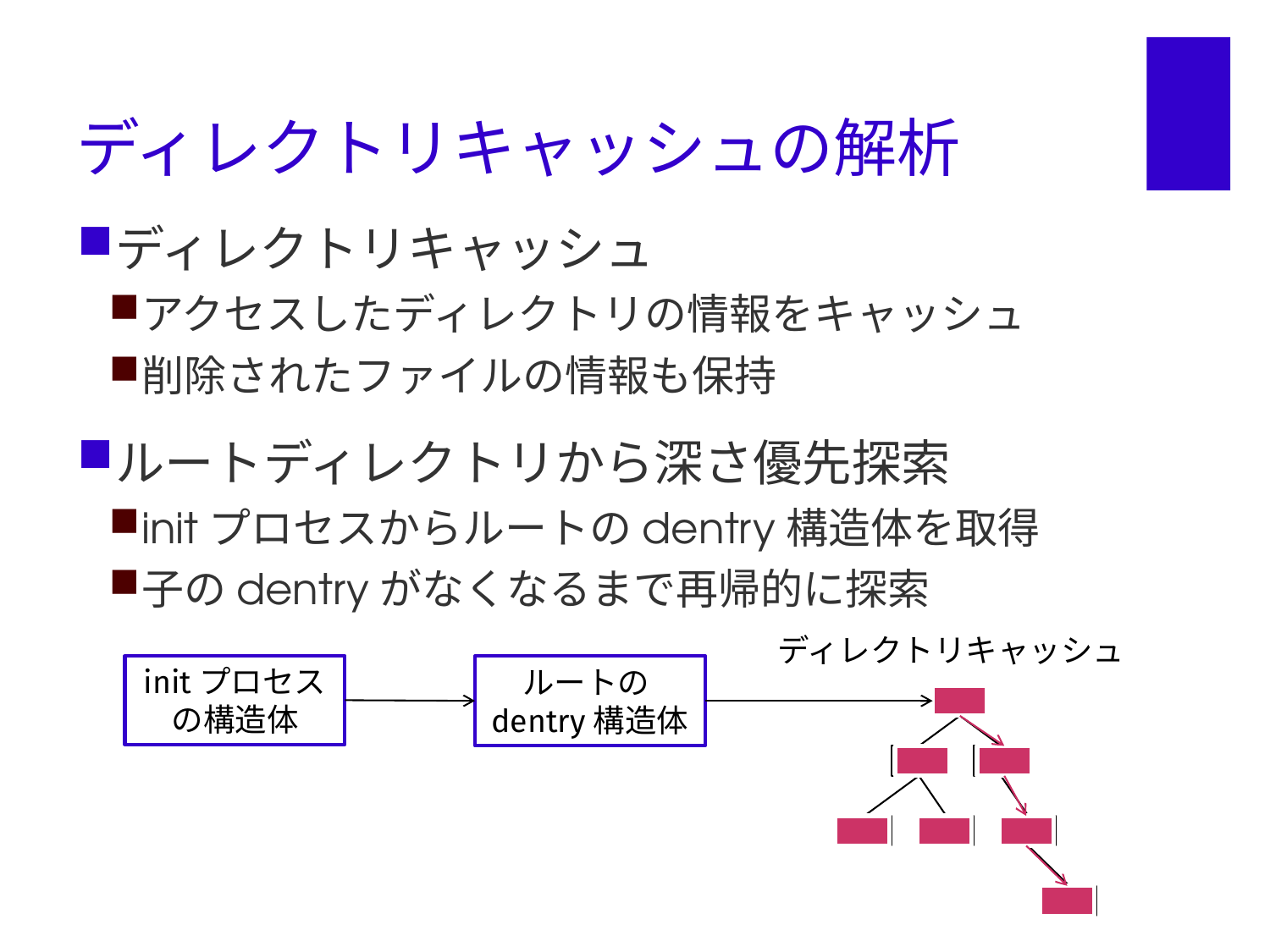

# ディレクトリキャッシュの解析
ディレクトリキャッシュ
アクセスしたディレクトリの情報をキャッシュ
削除されたファイルの情報も保持
ルートディレクトリから深さ優先探索
initプロセスからルートのdentry構造体を取得
子のdentryがなくなるまで再帰的に探索
ディレクトリキャッシュ
initプロセスの構造体
ルートのdentry構造体